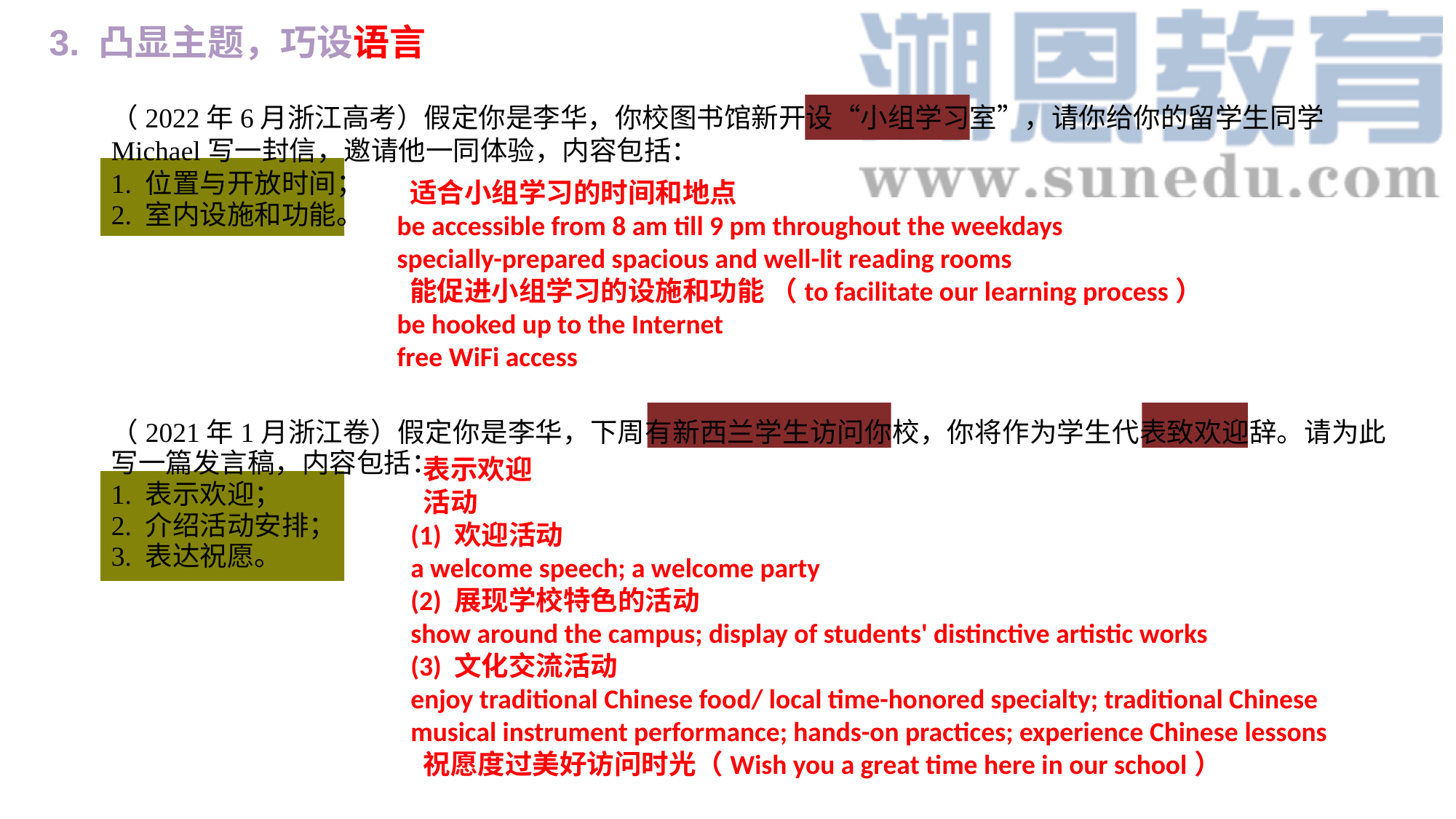

3. 凸显主题，巧设语言

（2022年6月浙江高考）假定你是李华，你校图书馆新开设“小组学习室”，请你给你的留学生同学Michael写一封信，邀请他一同体验，内容包括：1. 位置与开放时间； 2. 室内设施和功能。

（2021年1月浙江卷）假定你是李华，下周有新西兰学生访问你校，你将作为学生代表致欢迎辞。请为此写一篇发言稿，内容包括：
1. 表示欢迎；
2. 介绍活动安排；
3. 表达祝愿。

 适合小组学习的时间和地点
be accessible from 8 am till 9 pm throughout the weekdays
specially-prepared spacious and well-lit reading rooms
 能促进小组学习的设施和功能 （to facilitate our learning process）
be hooked up to the Internet
free WiFi access

 表示欢迎
 活动
(1) 欢迎活动
a welcome speech; a welcome party
(2) 展现学校特色的活动
show around the campus; display of students' distinctive artistic works
(3) 文化交流活动
enjoy traditional Chinese food/ local time-honored specialty; traditional Chinese musical instrument performance; hands-on practices; experience Chinese lessons
 祝愿度过美好访问时光（Wish you a great time here in our school）